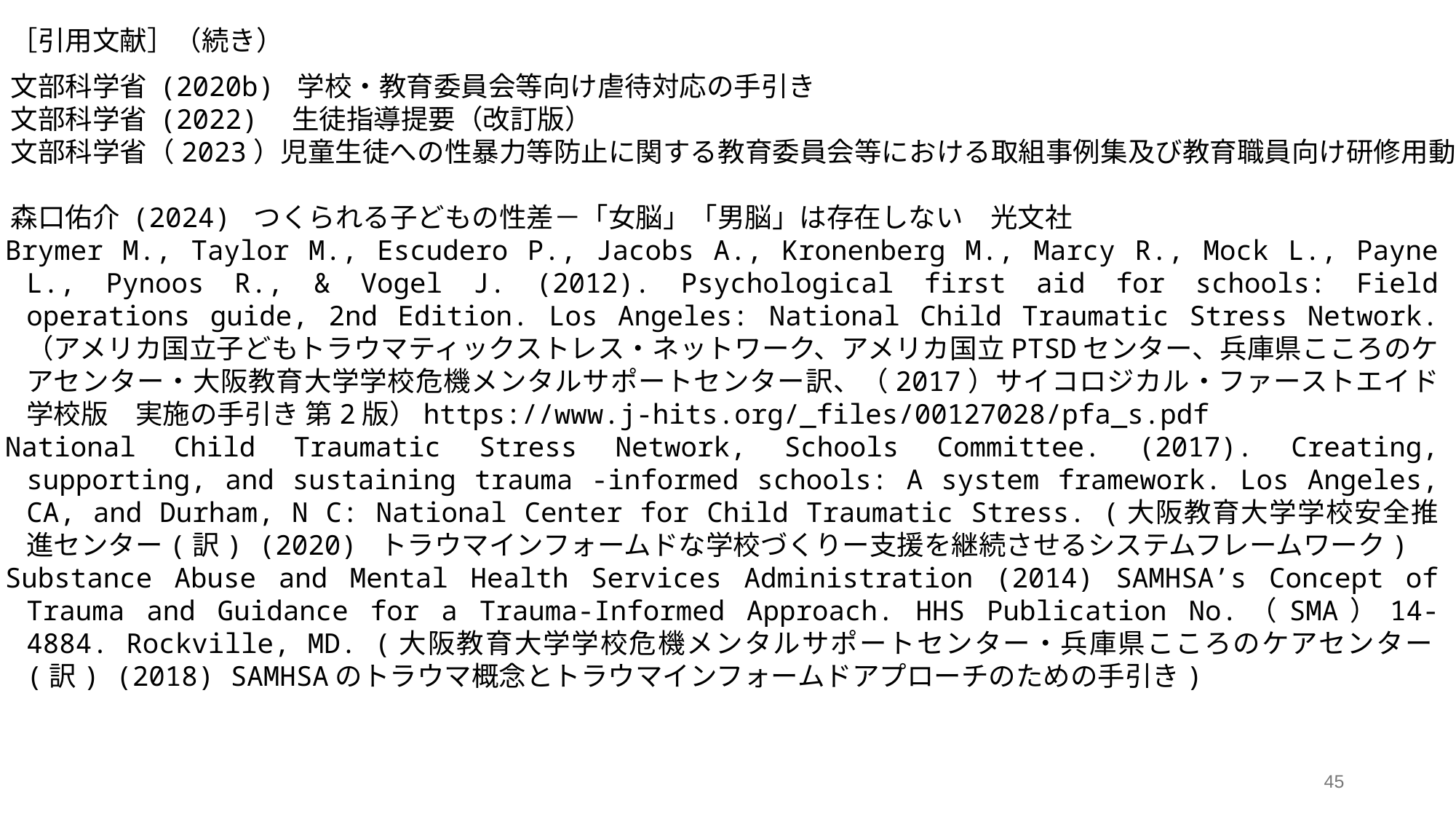

［引用文献］（続き）

文部科学省 (2020b) 学校・教育委員会等向け虐待対応の手引き
文部科学省 (2022)　生徒指導提要（改訂版）
文部科学省（2023）児童生徒への性暴力等防止に関する教育委員会等における取組事例集及び教育職員向け研修用動画
森口佑介 (2024) つくられる子どもの性差－「女脳」「男脳」は存在しない　光文社

Brymer M., Taylor M., Escudero P., Jacobs A., Kronenberg M., Marcy R., Mock L., Payne L., Pynoos R., & Vogel J. (2012). Psychological first aid for schools: Field operations guide, 2nd Edition. Los Angeles: National Child Traumatic Stress Network. （アメリカ国立子どもトラウマティックストレス・ネットワーク、アメリカ国立PTSDセンター、兵庫県こころのケアセンター・大阪教育大学学校危機メンタルサポートセンター訳、（2017）サイコロジカル・ファーストエイド学校版　実施の手引き 第2版）https://www.j-hits.org/_files/00127028/pfa_s.pdf
National Child Traumatic Stress Network, Schools Committee. (2017). Creating, supporting, and sustaining trauma -informed schools: A system framework. Los Angeles, CA, and Durham, N C: National Center for Child Traumatic Stress. (大阪教育大学学校安全推進センター(訳) (2020) トラウマインフォームドな学校づくりー支援を継続させるシステムフレームワーク)
Substance Abuse and Mental Health Services Administration (2014) SAMHSA’s Concept of Trauma and Guidance for a Trauma-Informed Approach. HHS Publication No.（SMA）14-4884. Rockville, MD. (大阪教育大学学校危機メンタルサポートセンター・兵庫県こころのケアセンター(訳) (2018) SAMHSAのトラウマ概念とトラウマインフォームドアプローチのための手引き)
45